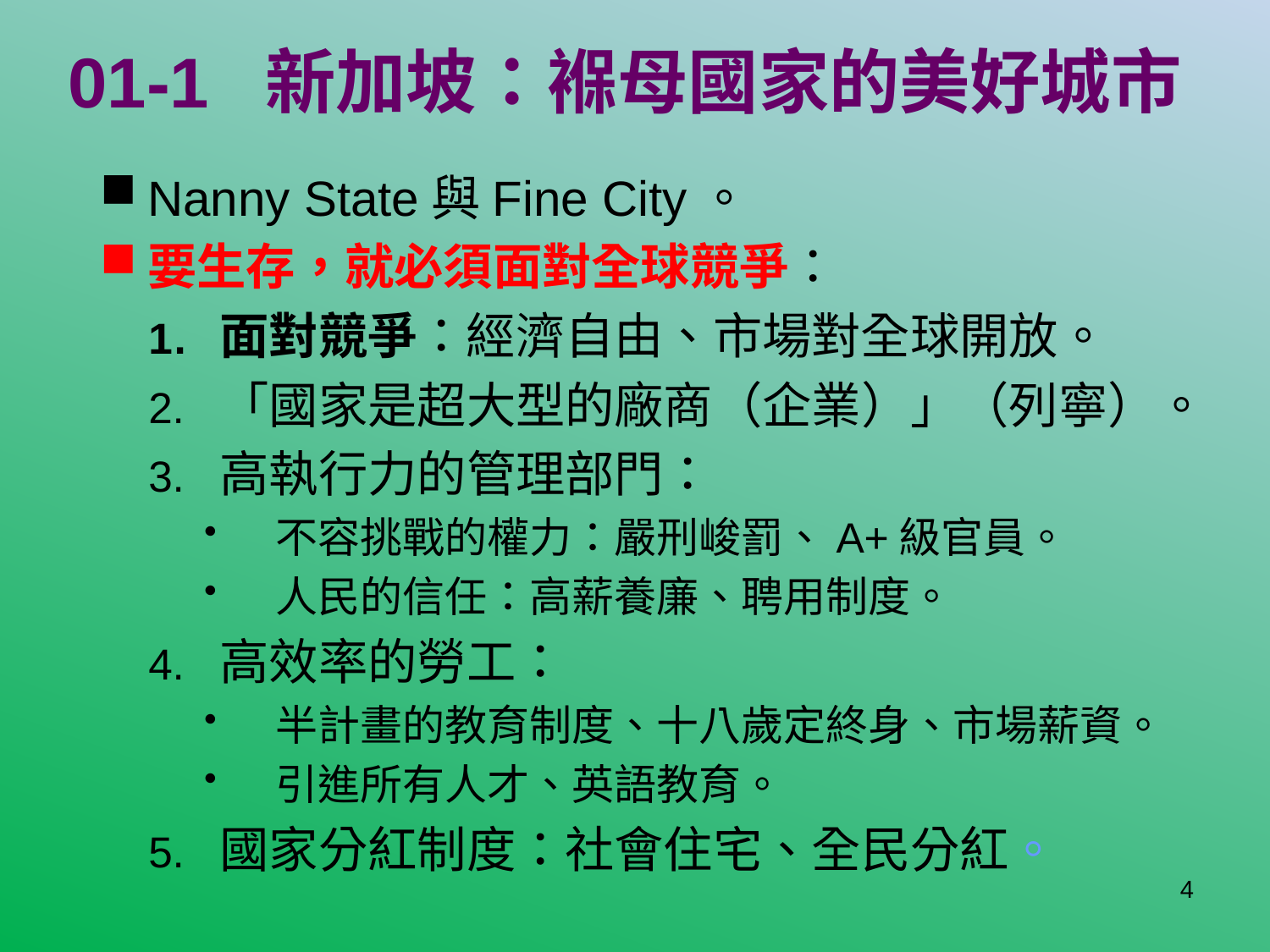

# 01-1  新加坡：褓母國家的美好城市
Nanny State與Fine City。
要生存，就必須面對全球競爭：
面對競爭：經濟自由、市場對全球開放。
「國家是超大型的廠商（企業）」（列寧）。
高執行力的管理部門：
不容挑戰的權力：嚴刑峻罰、A+級官員。
人民的信任：高薪養廉、聘用制度。
高效率的勞工：
半計畫的教育制度、十八歲定終身、市場薪資。
引進所有人才、英語教育。
國家分紅制度：社會住宅、全民分紅。
4